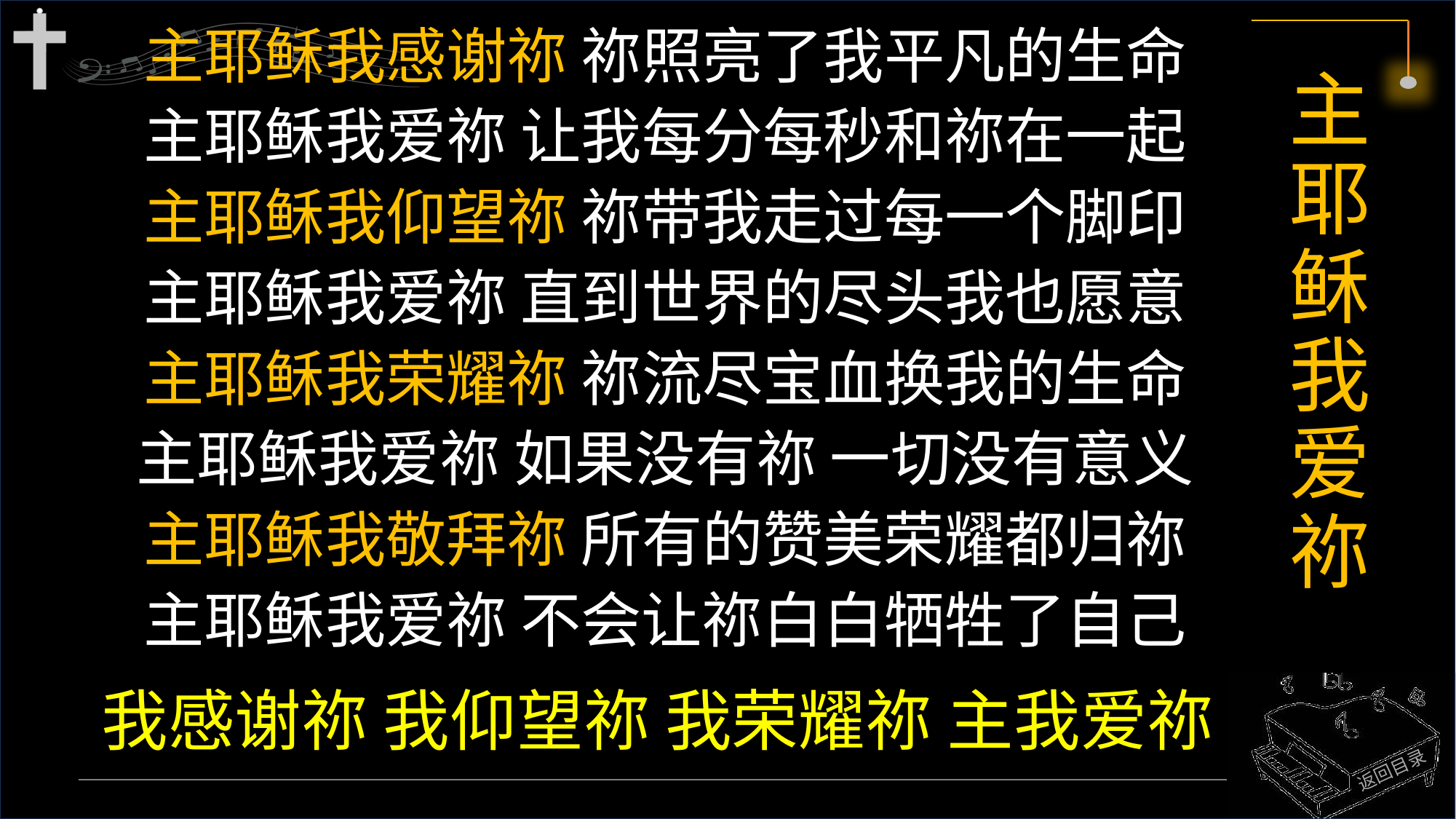

主耶稣我感谢祢 祢照亮了我平凡的生命
主耶稣我爱祢 让我每分每秒和祢在一起
主耶稣我仰望祢 祢带我走过每一个脚印
主耶稣我爱祢 直到世界的尽头我也愿意
主耶稣我荣耀祢 祢流尽宝血换我的生命
主耶稣我爱祢 如果没有祢 一切没有意义
主耶稣我敬拜祢 所有的赞美荣耀都归祢
主耶稣我爱祢 不会让祢白白牺牲了自己

我感谢祢 我仰望祢 我荣耀祢 主我爱祢
# 主耶稣我爱祢